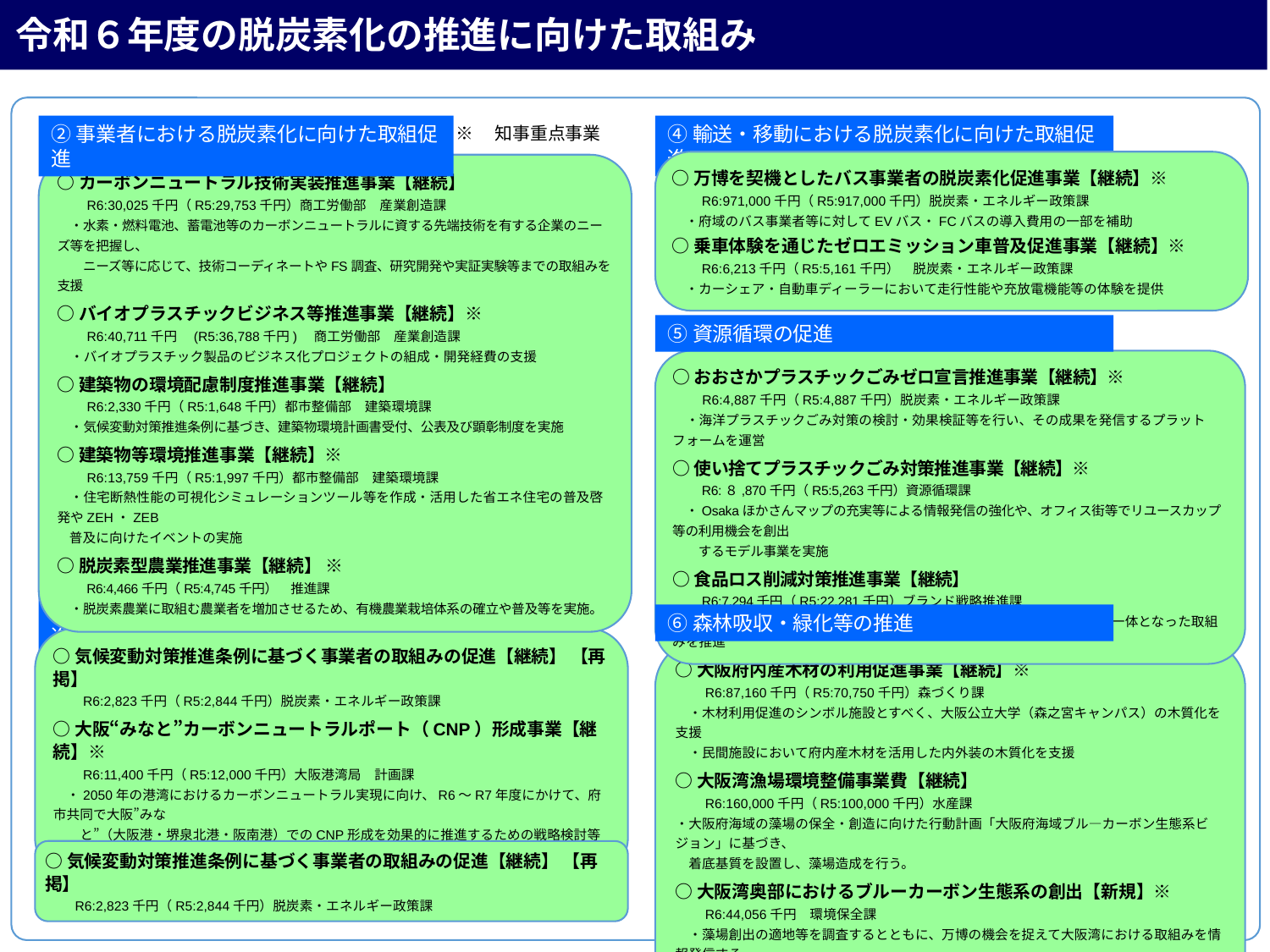

令和６年度の脱炭素化の推進に向けた取組み

②事業者における脱炭素化に向けた取組促進
④輸送・移動における脱炭素化に向けた取組促進
※　知事重点事業
○万博を契機としたバス事業者の脱炭素化促進事業【継続】※
　　R6:971,000千円（R5:917,000千円）脱炭素・エネルギー政策課
　・府域のバス事業者等に対してEVバス・FCバスの導入費用の一部を補助
○乗車体験を通じたゼロエミッション車普及促進事業【継続】※
　　R6:6,213千円（R5:5,161千円）　脱炭素・エネルギー政策課
　・カーシェア・自動車ディーラーにおいて走行性能や充放電機能等の体験を提供
○カーボンニュートラル技術実装推進事業【継続】
　　R6:30,025千円（R5:29,753千円）商工労働部　産業創造課
　・水素・燃料電池、蓄電池等のカーボンニュートラルに資する先端技術を有する企業のニーズ等を把握し、
　　ニーズ等に応じて、技術コーディネートやFS調査、研究開発や実証実験等までの取組みを支援
○バイオプラスチックビジネス等推進事業【継続】※
　　R6:40,711千円　(R5:36,788千円)　商工労働部　産業創造課
　・バイオプラスチック製品のビジネス化プロジェクトの組成・開発経費の支援
○建築物の環境配慮制度推進事業【継続】
　　R6:2,330千円（R5:1,648千円）都市整備部　建築環境課
　・気候変動対策推進条例に基づき、建築物環境計画書受付、公表及び顕彰制度を実施
○建築物等環境推進事業【継続】※
　　R6:13,759千円（R5:1,997千円）都市整備部　建築環境課
　・住宅断熱性能の可視化シミュレーションツール等を作成・活用した省エネ住宅の普及啓発やZEH・ZEB
   普及に向けたイベントの実施
○脱炭素型農業推進事業【継続】 ※
　　R6:4,466千円（R5:4,745千円）　推進課
　・脱炭素農業に取組む農業者を増加させるため、有機農業栽培体系の確立や普及等を実施。
⑤資源循環の促進
○おおさかプラスチックごみゼロ宣言推進事業【継続】※
　　R6:4,887千円（R5:4,887千円）脱炭素・エネルギー政策課
　・海洋プラスチックごみ対策の検討・効果検証等を行い、その成果を発信するプラットフォームを運営
○使い捨てプラスチックごみ対策推進事業【継続】※
　　R6:８,870千円（R5:5,263千円）資源循環課
　・Osakaほかさんマップの充実等による情報発信の強化や、オフィス街等でリユースカップ等の利用機会を創出
　　するモデル事業を実施
○食品ロス削減対策推進事業【継続】
　　R6:7,294千円（R5:22,281千円）ブランド戦略推進課
　・「大阪府食品ロス削減推進計画」に基づき、事業者・消費者・行政が一体となった取組みを推進
③CO2排出の少ないエネルギーの利用促進
⑥森林吸収・緑化等の推進
○気候変動対策推進条例に基づく事業者の取組みの促進【継続】 【再掲】
　　R6:2,823千円（R5:2,844千円）脱炭素・エネルギー政策課
○大阪“みなと”カーボンニュートラルポート（CNP）形成事業【継続】※
　　R6:11,400千円（R5:12,000千円）大阪港湾局　計画課
　・2050年の港湾におけるカーボンニュートラル実現に向け、R6～R7年度にかけて、府市共同で大阪”みな
　　と”（大阪港・堺泉北港・阪南港）でのCNP形成を効果的に推進するための戦略検討等を実施。
○大阪府内産木材の利用促進事業【継続】※
　　R6:87,160千円（R5:70,750千円）森づくり課
　・木材利用促進のシンボル施設とすべく、大阪公立大学（森之宮キャンパス）の木質化を支援
　・民間施設において府内産木材を活用した内外装の木質化を支援
○大阪湾漁場環境整備事業費【継続】
　　R6:160,000千円（R5:100,000千円）水産課
・大阪府海域の藻場の保全・創造に向けた行動計画「大阪府海域ブル―カーボン生態系ビジョン」に基づき、
　着底基質を設置し、藻場造成を行う。
○大阪湾奥部におけるブルーカーボン生態系の創出【新規】※
　　R6:44,056千円　環境保全課
　・藻場創出の適地等を調査するとともに、万博の機会を捉えて大阪湾における取組みを情報発信する
    広報ツールを作成。また、万博会場周辺海域において藻場創出に取り組む事業者等を公募・補助。
④輸送・移動における脱炭素化に向けた取組促進
○気候変動対策推進条例に基づく事業者の取組みの促進【継続】 【再掲】
　　R6:2,823千円（R5:2,844千円）脱炭素・エネルギー政策課